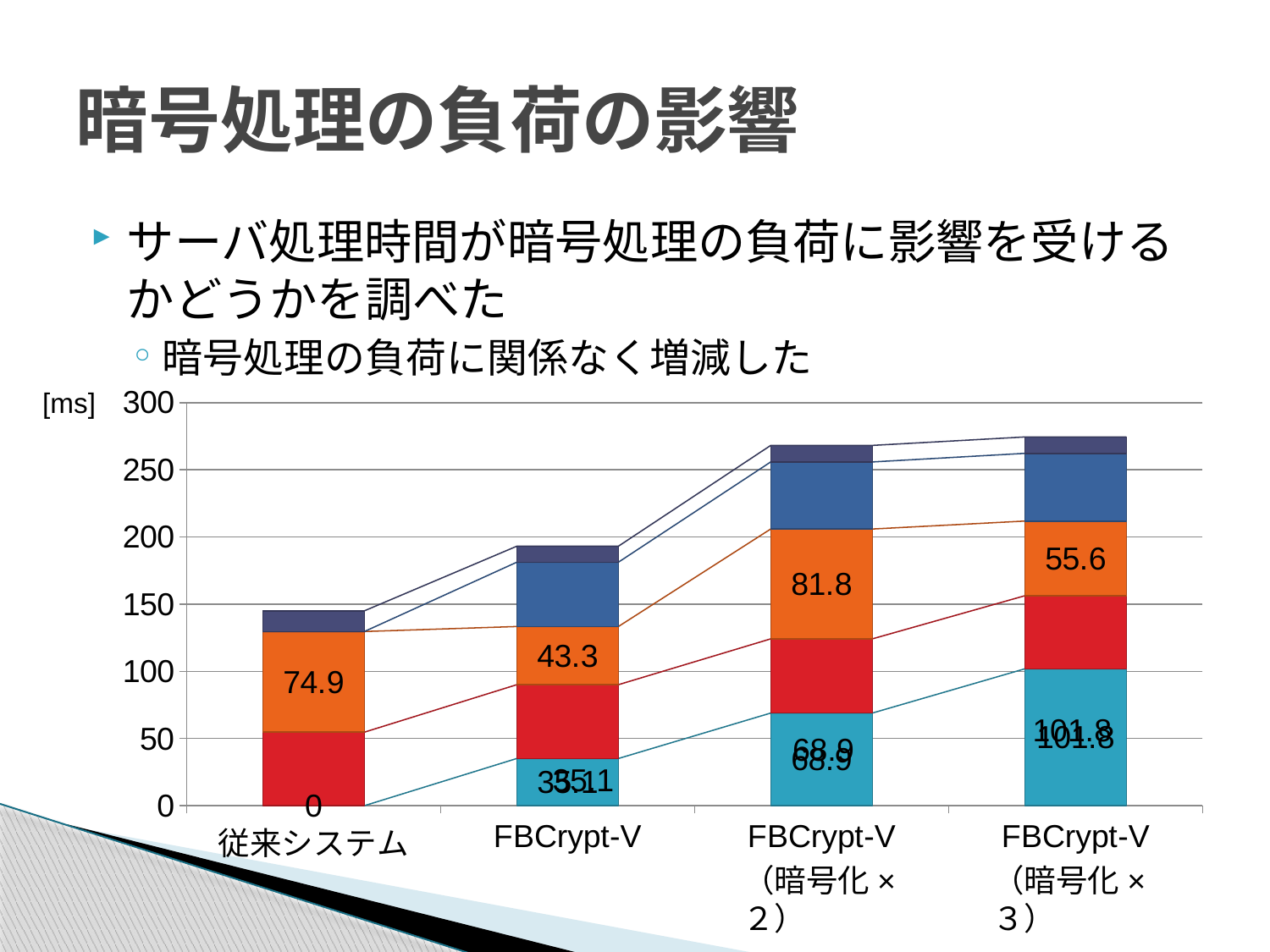

# 暗号処理の負荷の影響
サーバ処理時間が暗号処理の負荷に影響を受けるかどうかを調べた
暗号処理の負荷に関係なく増減した

### Chart

| Category | 同期・暗号処理 | ユーザVM・VMM処理 | サーバ処理 | 復号処理 | クライアント処理・通信 |
|---|---|---|---|---|---|
| 従来システム | 0.0 | 54.7 | 74.9 | 0.0 | 15.4 |
| FBCrypt-V | 35.1 | 54.9 | 43.3 | 47.9 | 11.9 |
| FBCrypt-V | 68.9 | 55.2 | 81.8 | 49.9 | 12.3 |
| FBCrypt-V | 101.8 | 54.4 | 55.6 | 50.4 | 12.2 |
[ms]
101.8
68.9
35.1
（暗号化×２）
（暗号化×３）